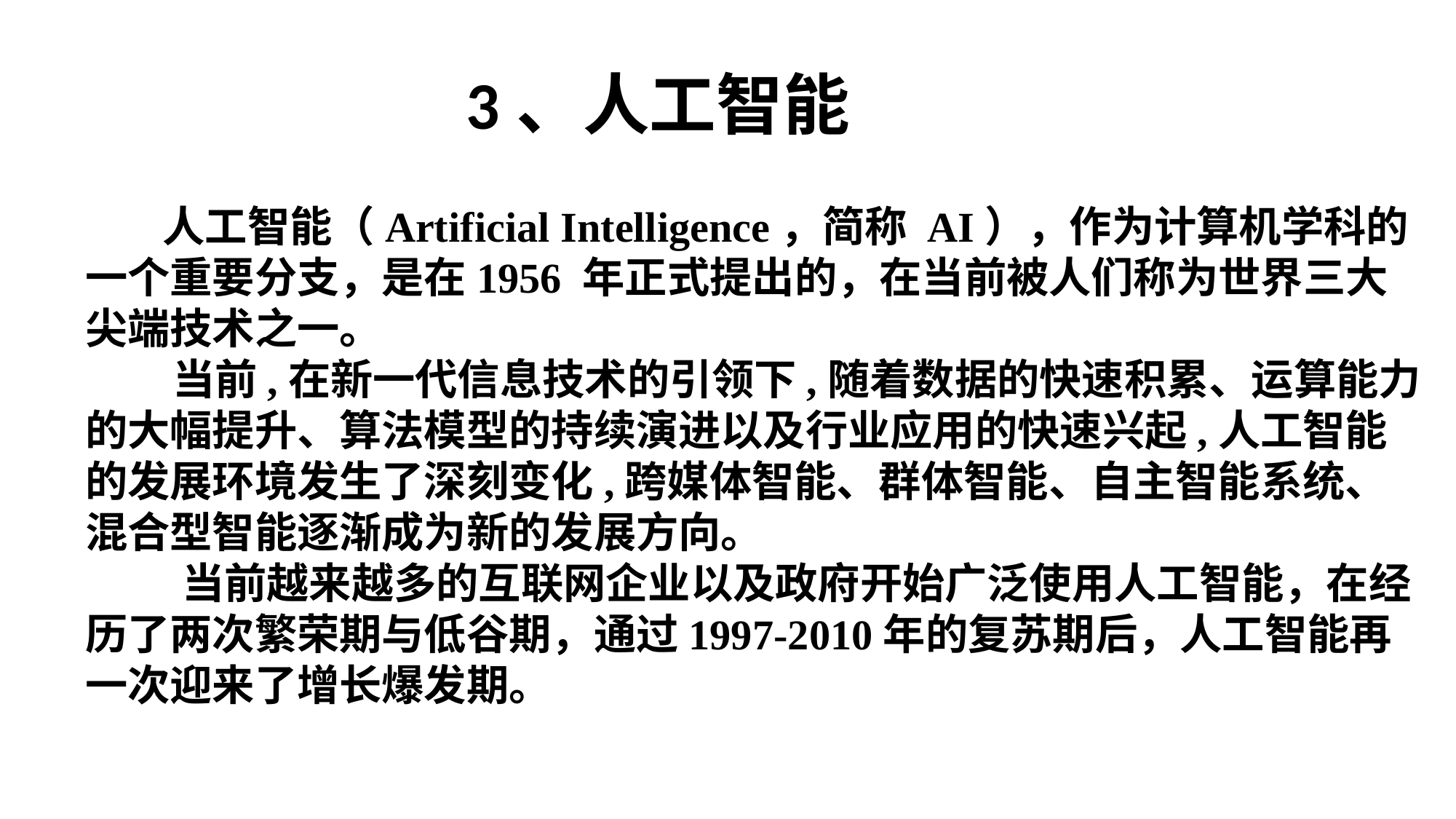

3、人工智能
       人工智能（Artificial Intelligence，简称 AI），作为计算机学科的一个重要分支，是在1956 年正式提出的，在当前被人们称为世界三大尖端技术之一。
        当前,在新一代信息技术的引领下,随着数据的快速积累、运算能力的大幅提升、算法模型的持续演进以及行业应用的快速兴起,人工智能的发展环境发生了深刻变化,跨媒体智能、群体智能、自主智能系统、混合型智能逐渐成为新的发展方向。
         当前越来越多的互联网企业以及政府开始广泛使用人工智能，在经历了两次繁荣期与低谷期，通过1997-2010年的复苏期后，人工智能再一次迎来了增长爆发期。